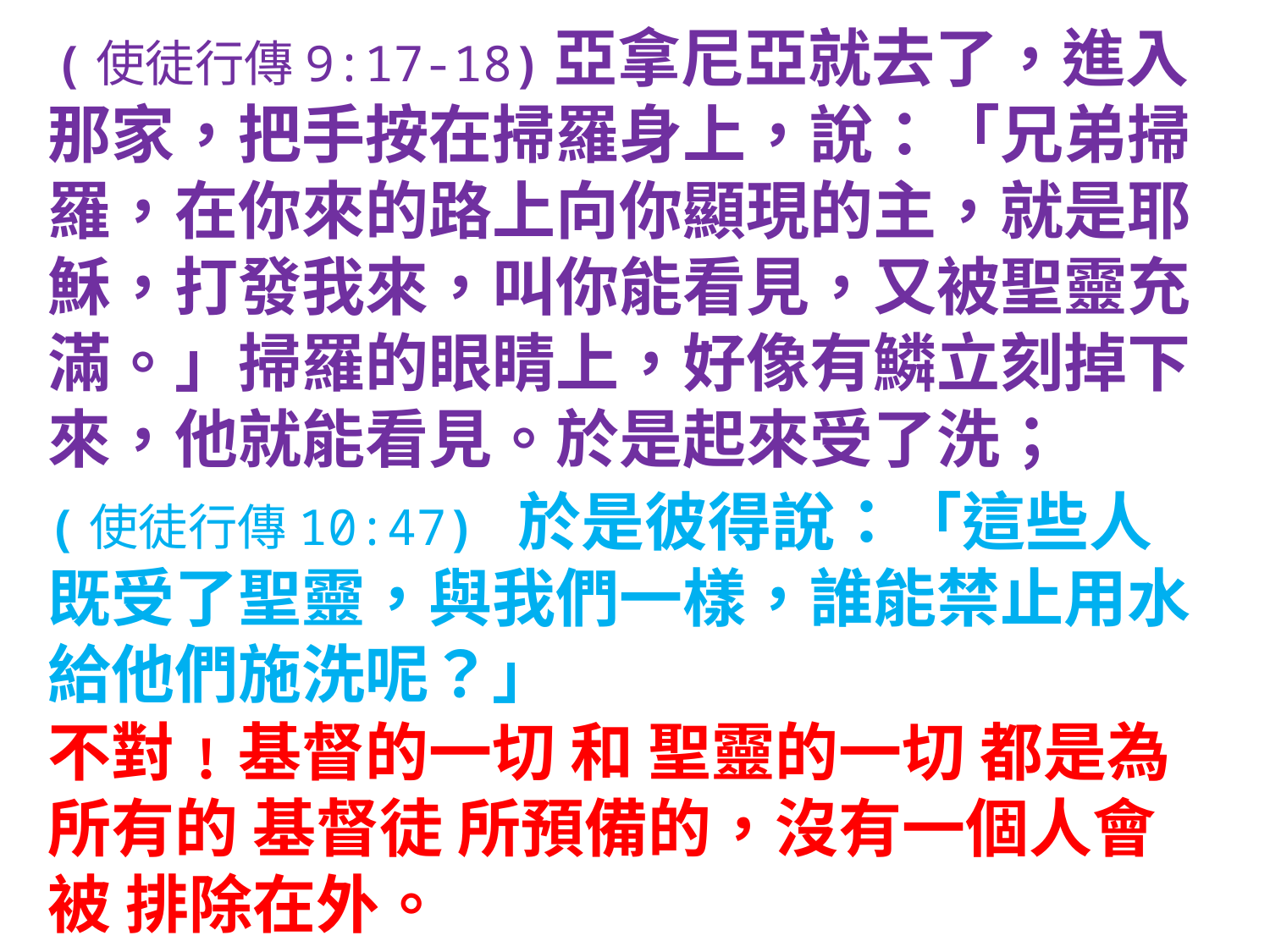

(使徒行傳9:17-18)亞拿尼亞就去了，進入那家，把手按在掃羅身上，說：「兄弟掃羅，在你來的路上向你顯現的主，就是耶穌，打發我來，叫你能看見，又被聖靈充滿。」掃羅的眼睛上，好像有鱗立刻掉下來，他就能看見。於是起來受了洗；
(使徒行傳10:47) 於是彼得說：「這些人既受了聖靈，與我們一樣，誰能禁止用水給他們施洗呢？」
不對﹗基督的一切 和 聖靈的一切 都是為 所有的 基督徒 所預備的，沒有一個人會 被 排除在外。